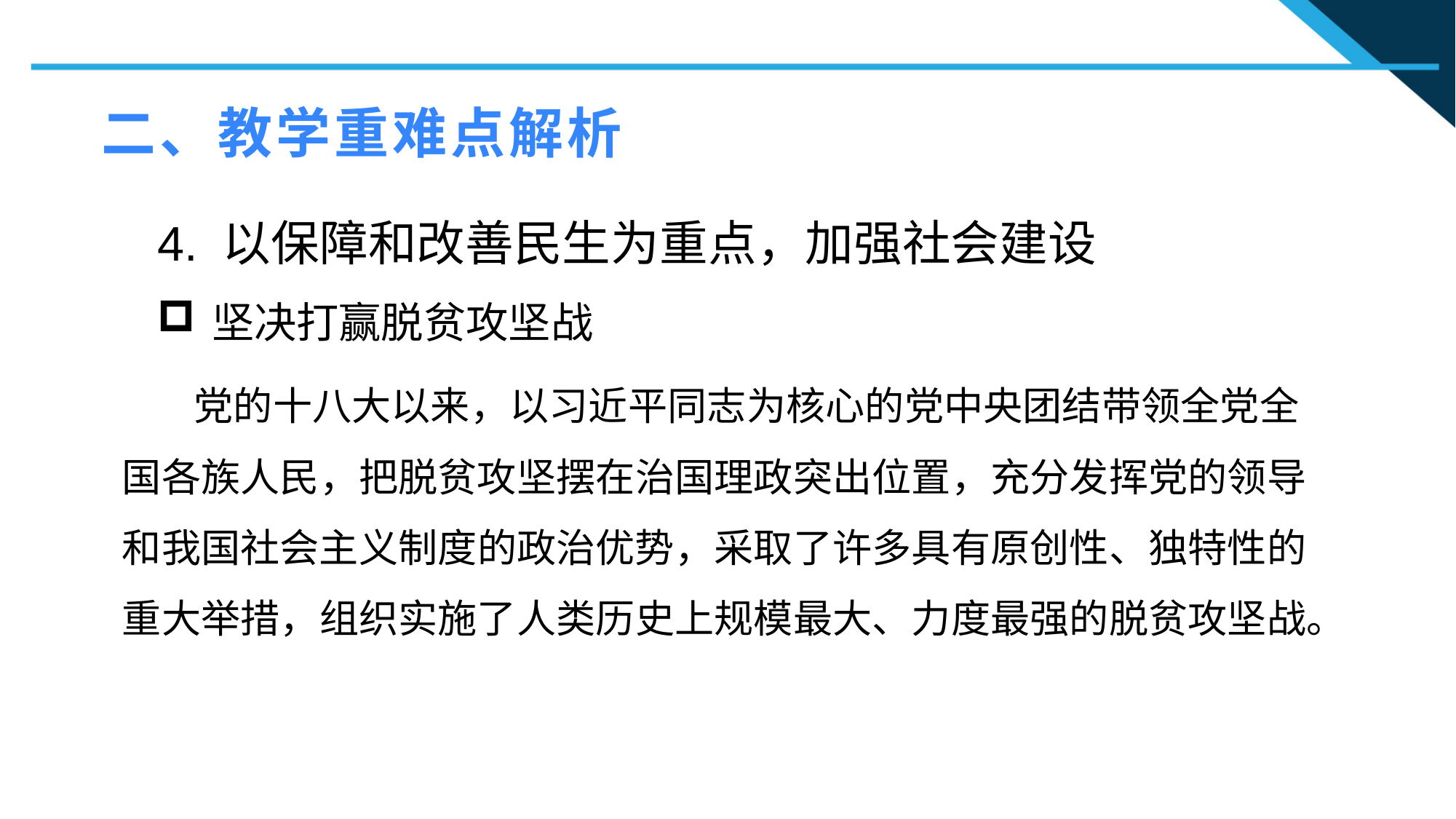

二、教学重难点解析
4. 以保障和改善民生为重点，加强社会建设
坚决打赢脱贫攻坚战

1
       党的十八大以来，以习近平同志为核心的党中央团结带领全党全国各族人民，把脱贫攻坚摆在治国理政突出位置，充分发挥党的领导和我国社会主义制度的政治优势，采取了许多具有原创性、独特性的重大举措，组织实施了人类历史上规模最大、力度最强的脱贫攻坚战。
2
2
n